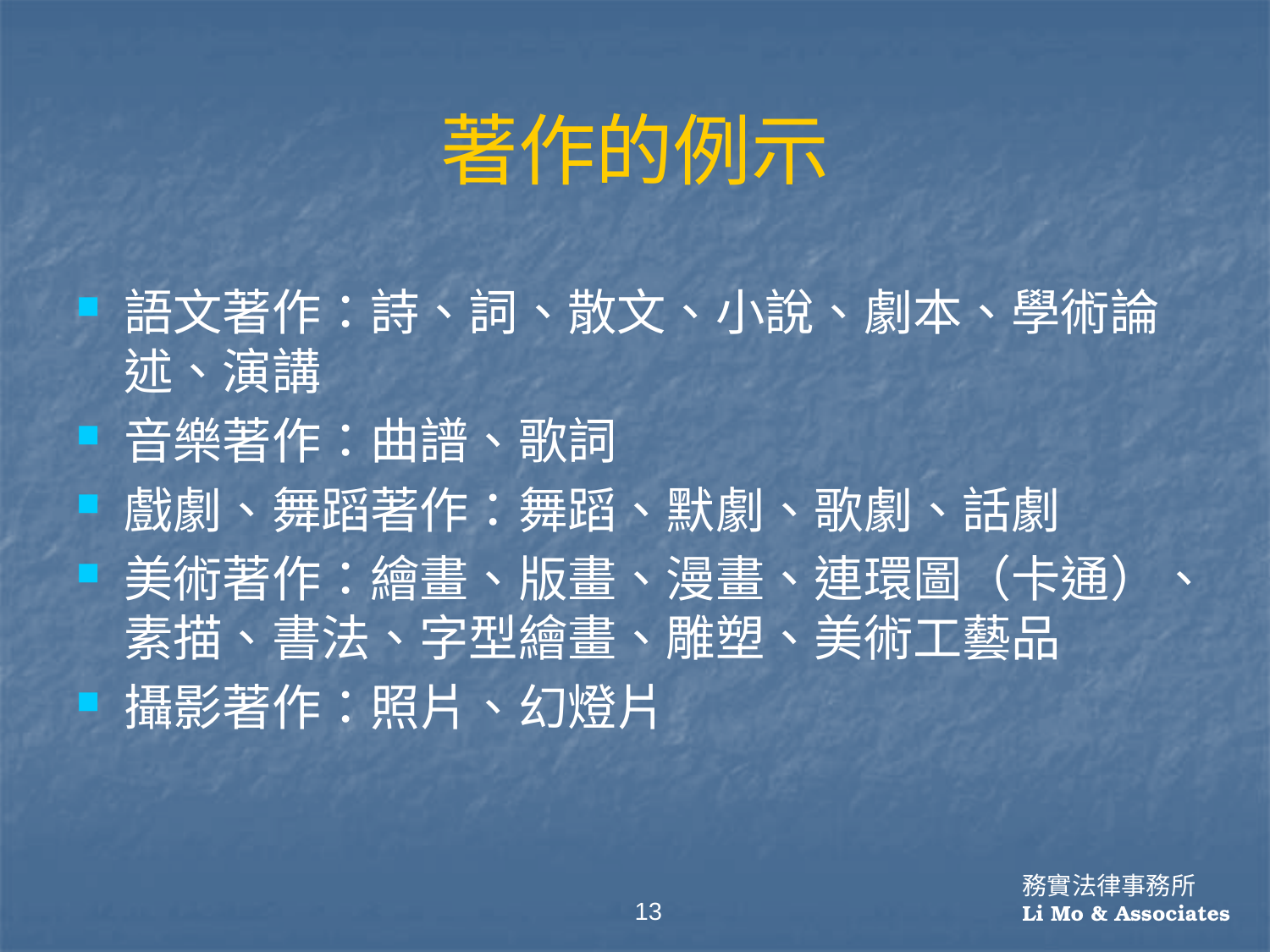

# 著作的例示
語文著作：詩、詞、散文、小說、劇本、學術論述、演講
音樂著作：曲譜、歌詞
戲劇、舞蹈著作：舞蹈、默劇、歌劇、話劇
美術著作：繪畫、版畫、漫畫、連環圖（卡通）、素描、書法、字型繪畫、雕塑、美術工藝品
攝影著作：照片、幻燈片

務實法律事務所
Li Mo & Associates
13